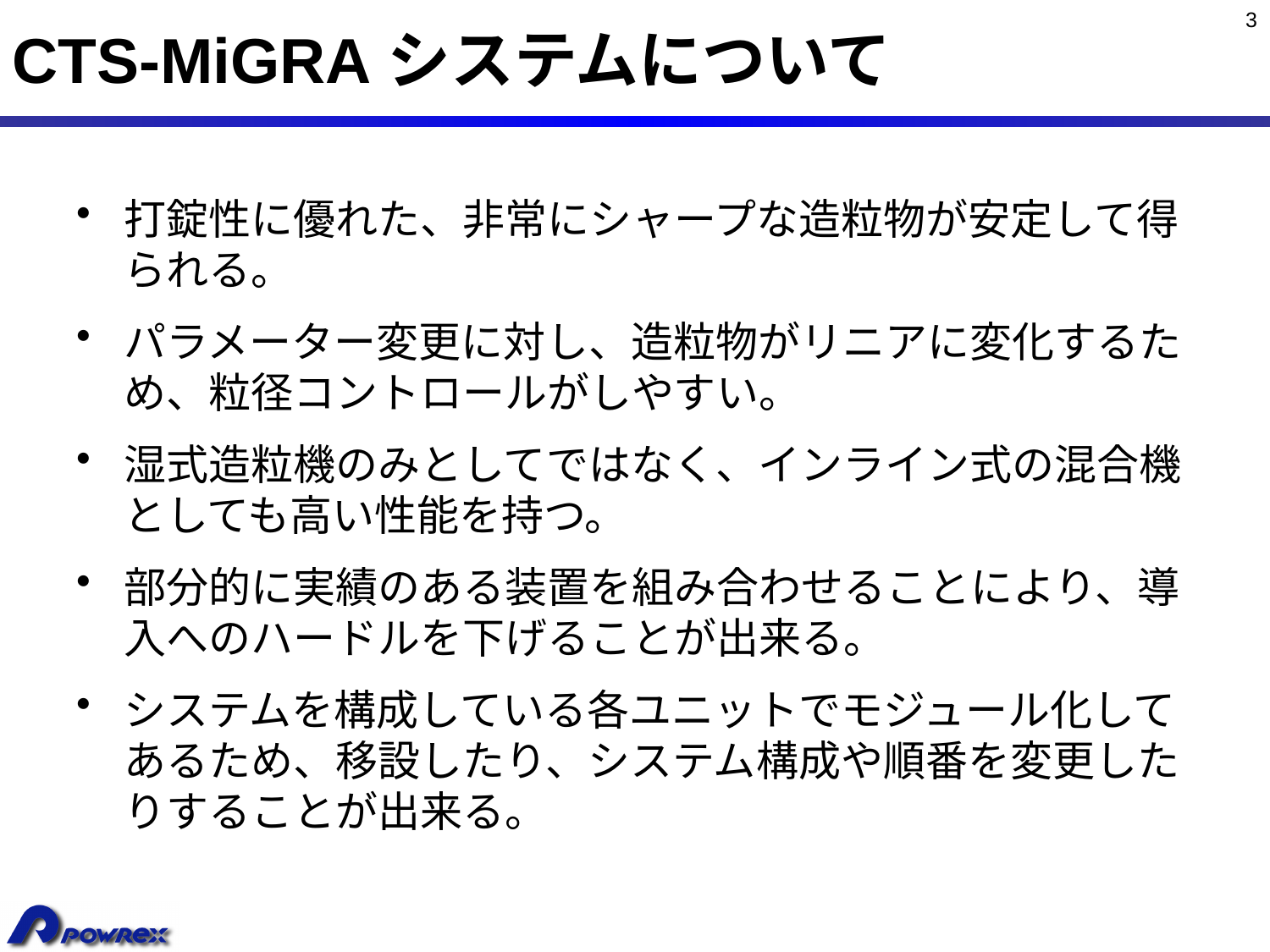

# CTS-MiGRAシステムについて
打錠性に優れた、非常にシャープな造粒物が安定して得られる。
パラメーター変更に対し、造粒物がリニアに変化するため、粒径コントロールがしやすい。
湿式造粒機のみとしてではなく、インライン式の混合機としても高い性能を持つ。
部分的に実績のある装置を組み合わせることにより、導入へのハードルを下げることが出来る。
システムを構成している各ユニットでモジュール化してあるため、移設したり、システム構成や順番を変更したりすることが出来る。